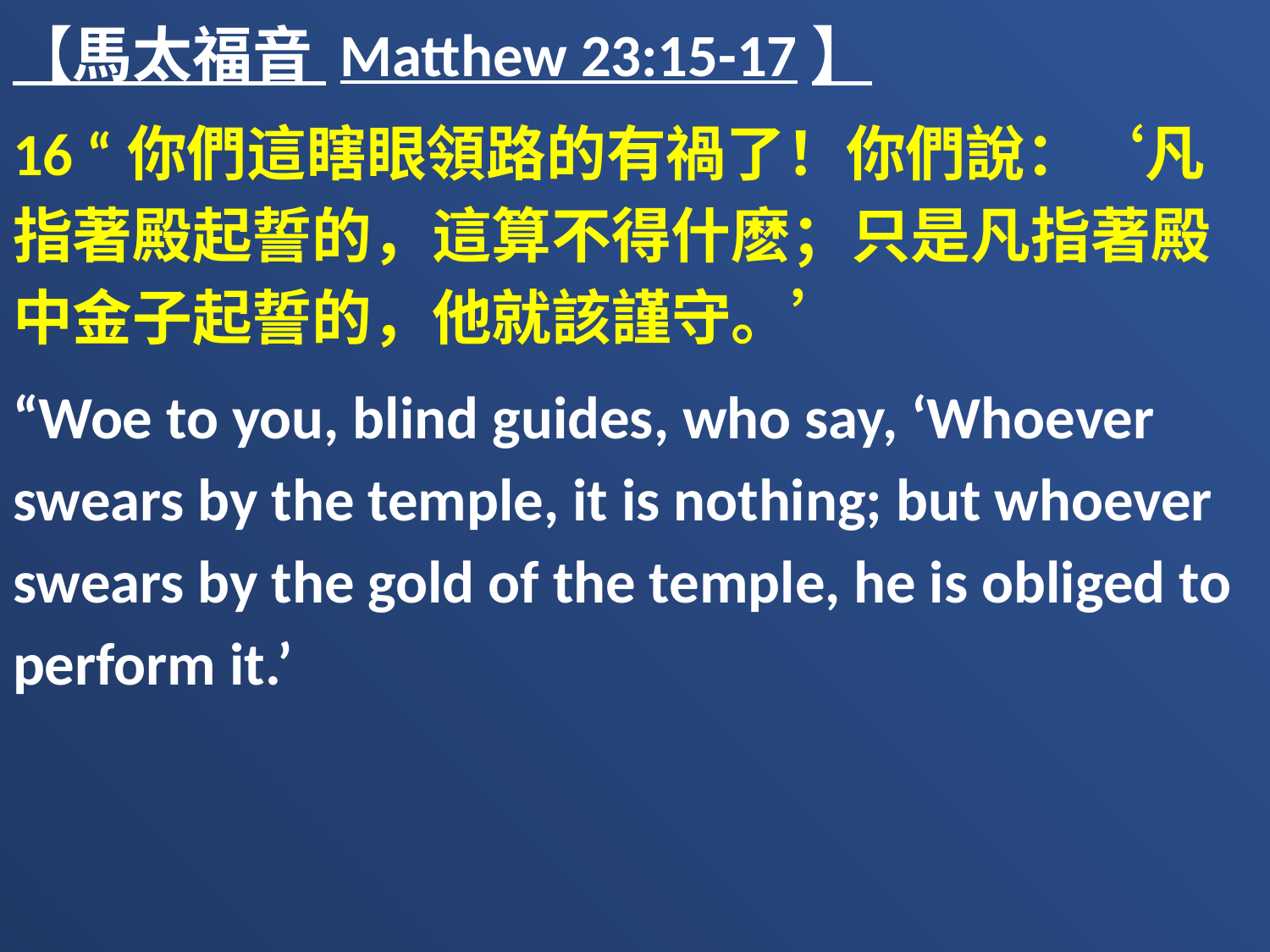

【馬太福音 Matthew 23:15-17】
16 “你們這瞎眼領路的有禍了！你們說：‘凡指著殿起誓的，這算不得什麽；只是凡指著殿中金子起誓的，他就該謹守。’
“Woe to you, blind guides, who say, ‘Whoever swears by the temple, it is nothing; but whoever swears by the gold of the temple, he is obliged to perform it.’